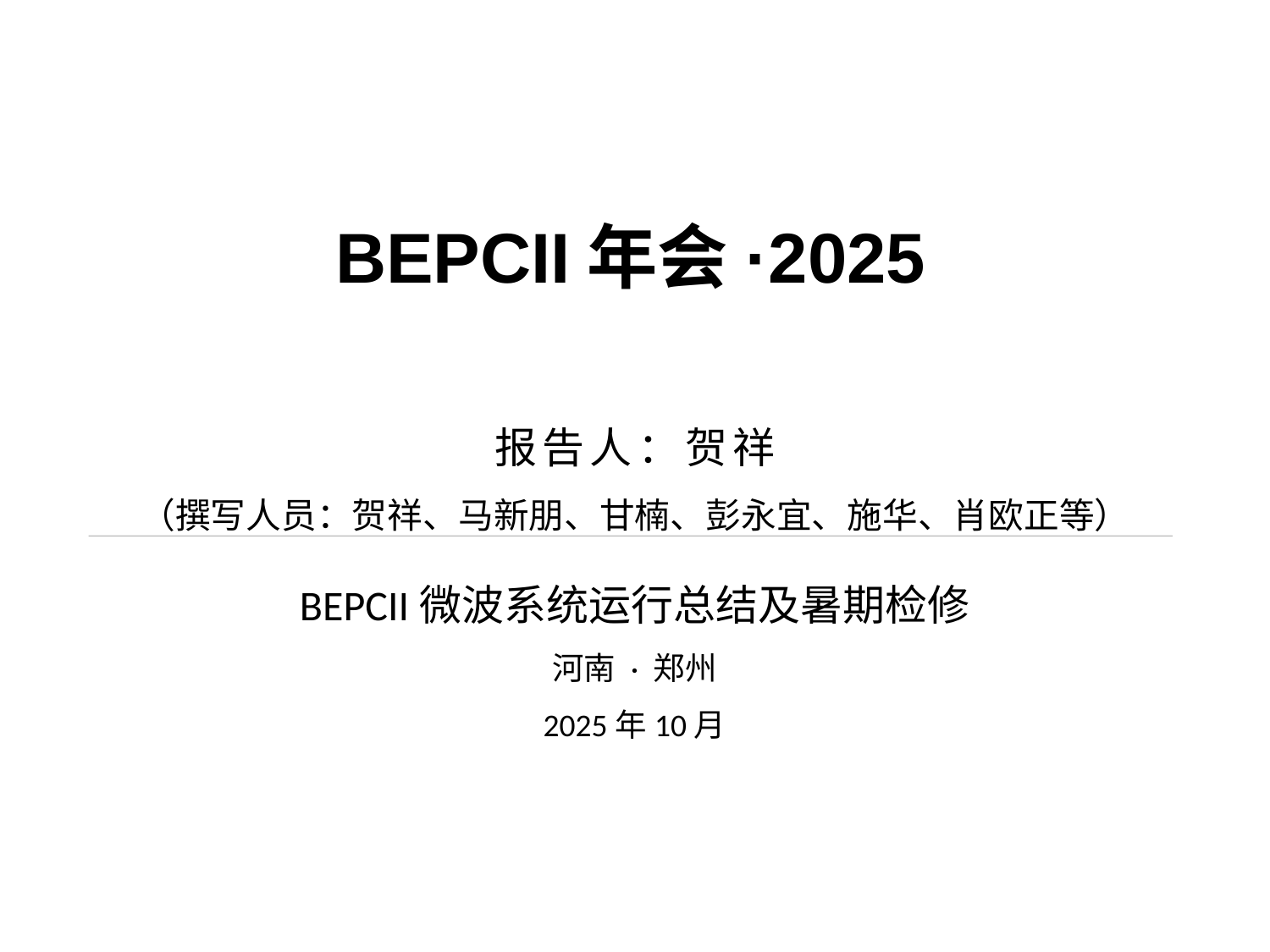

BEPCII年会·2025
报告人：贺祥
（撰写人员：贺祥、马新朋、甘楠、彭永宜、施华、肖欧正等）

BEPCII微波系统运行总结及暑期检修
河南 · 郑州
2025年10月